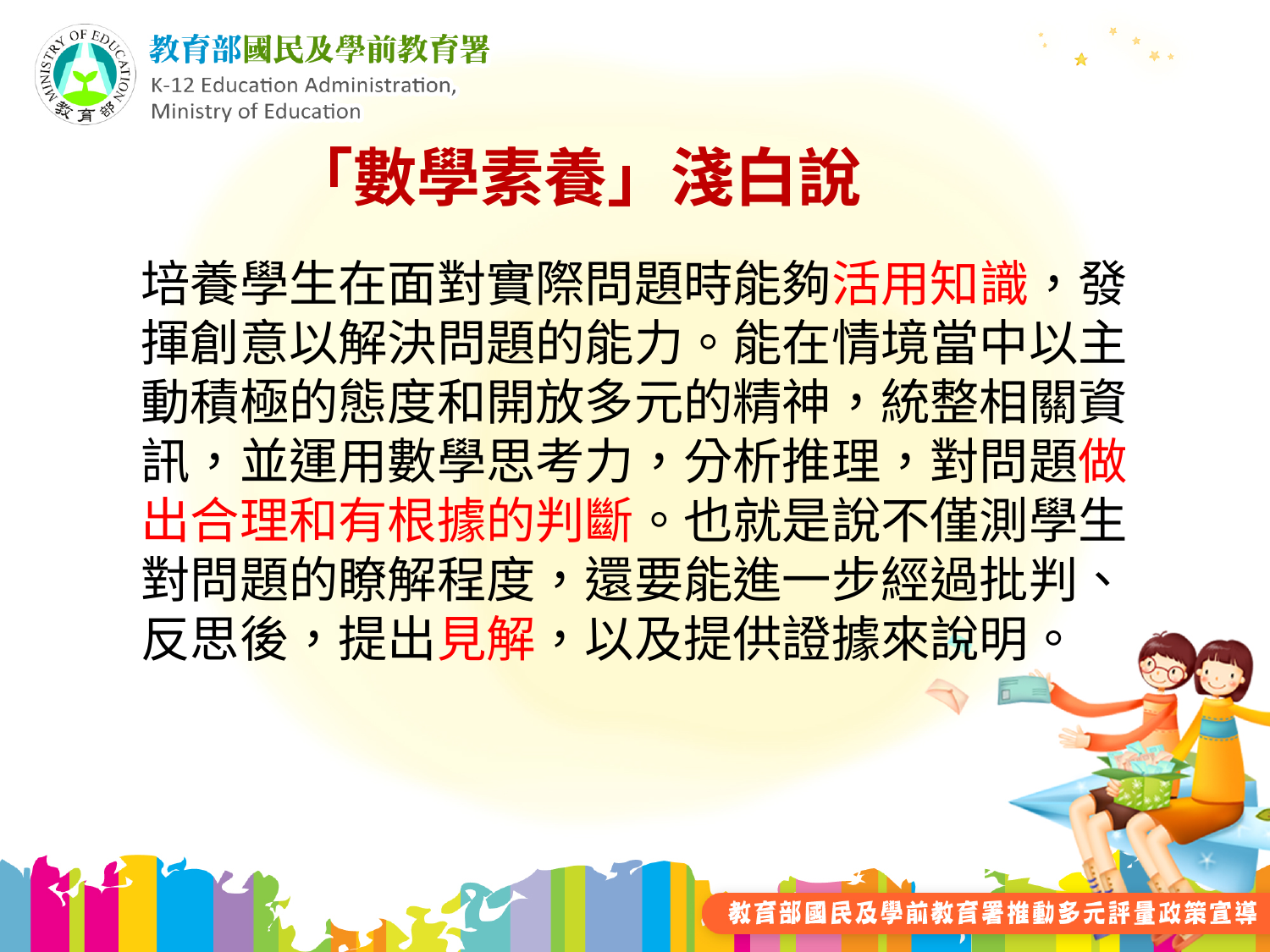

# 「數學素養」淺白說
培養學生在面對實際問題時能夠活用知識，發揮創意以解決問題的能力。能在情境當中以主動積極的態度和開放多元的精神，統整相關資訊，並運用數學思考力，分析推理，對問題做出合理和有根據的判斷。也就是說不僅測學生對問題的瞭解程度，還要能進一步經過批判、反思後，提出見解，以及提供證據來說明。